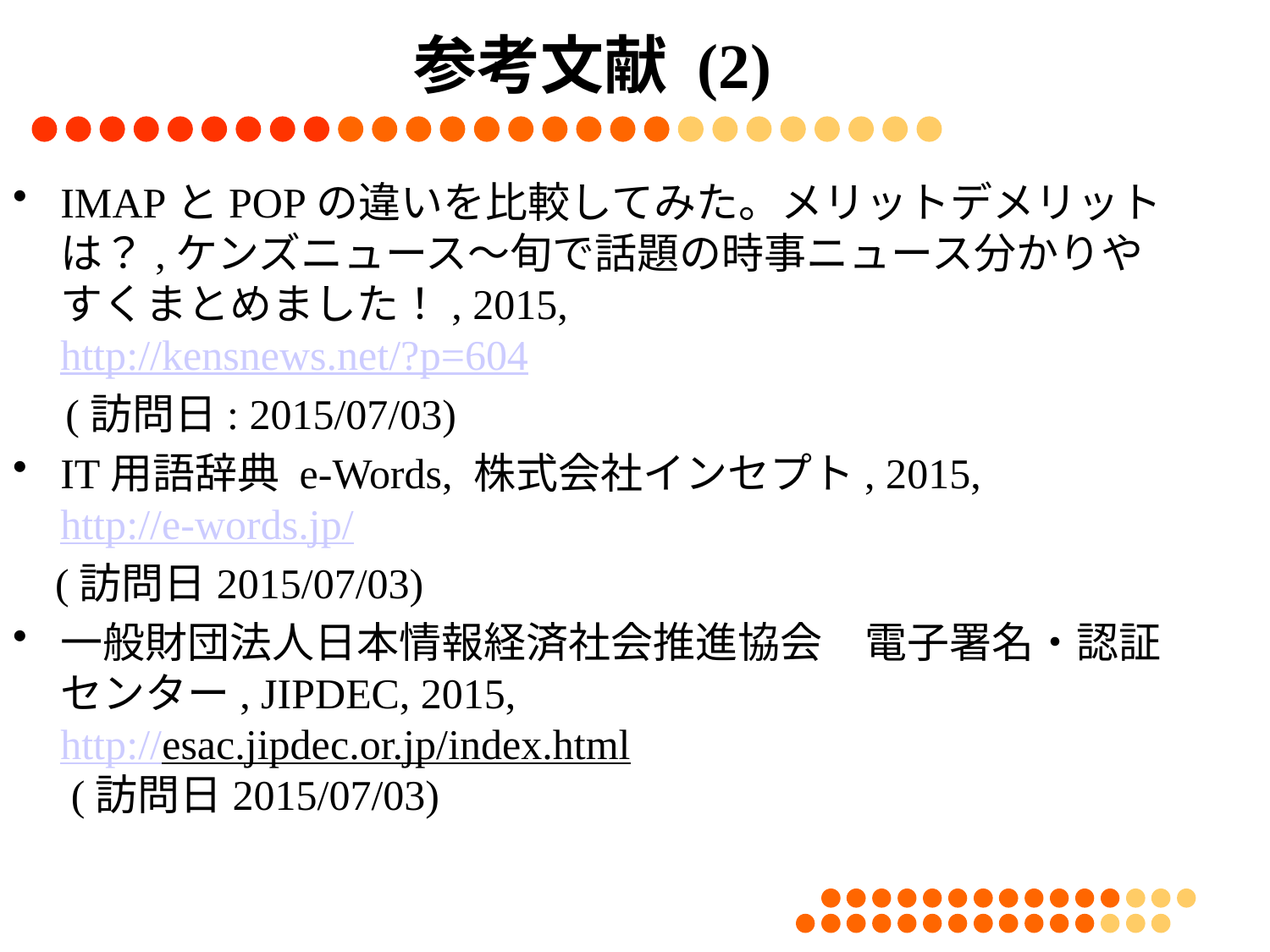

# 参考文献 (2)
IMAPとPOPの違いを比較してみた。メリットデメリットは？,ケンズニュース～旬で話題の時事ニュース分かりやすくまとめました！, 2015,
http://kensnews.net/?p=604
     (訪問日: 2015/07/03)
IT用語辞典 e-Words, 株式会社インセプト, 2015,
http://e-words.jp/
    (訪問日2015/07/03)
一般財団法人日本情報経済社会推進協会　電子署名・認証センター, JIPDEC, 2015,
http://esac.jipdec.or.jp/index.html
 (訪問日2015/07/03)